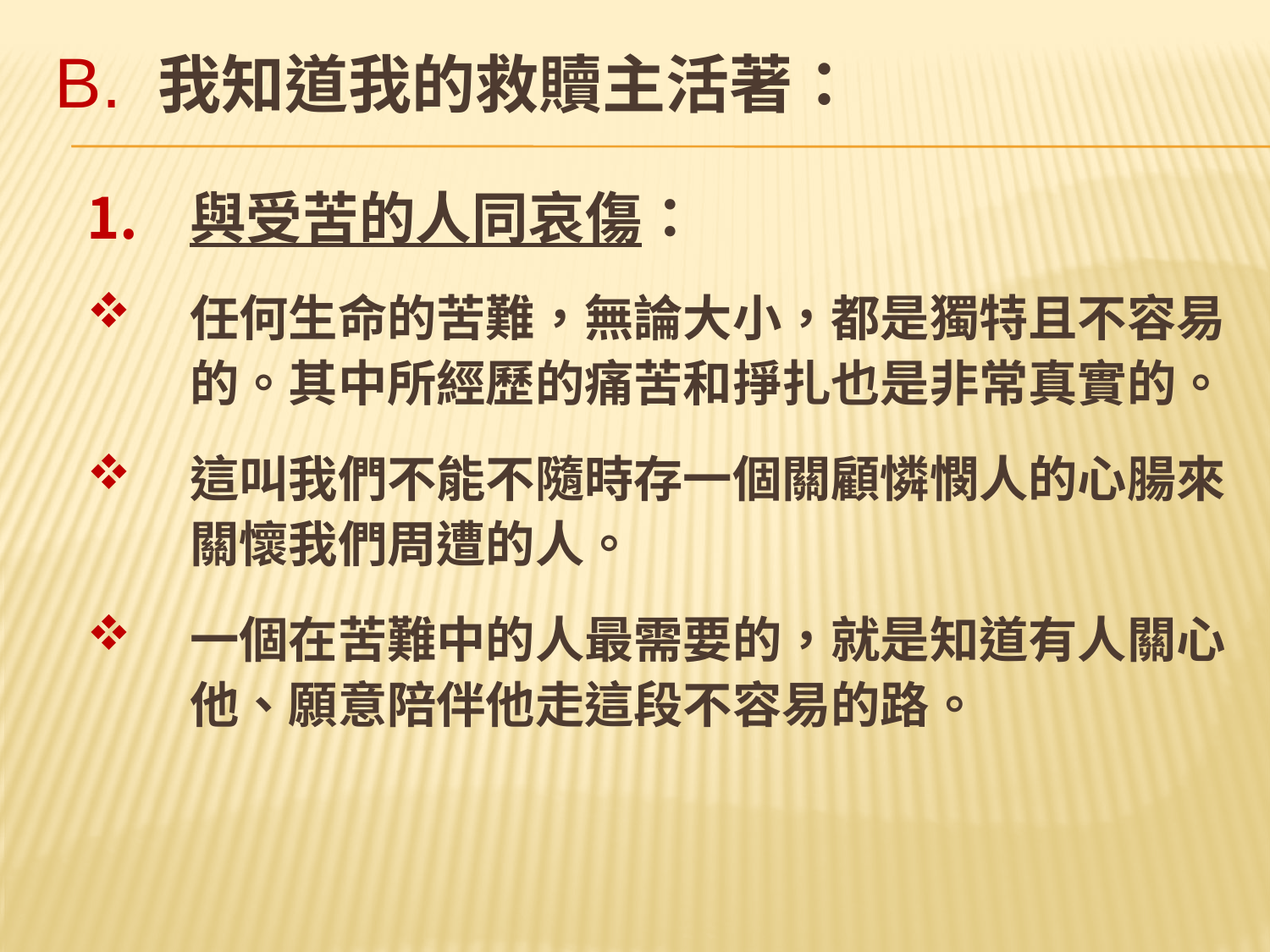

# B. 我知道我的救贖主活著：
與受苦的人同哀傷：
任何生命的苦難，無論大小，都是獨特且不容易的。其中所經歷的痛苦和掙扎也是非常真實的。
這叫我們不能不隨時存一個關顧憐憫人的心腸來關懷我們周遭的人。
一個在苦難中的人最需要的，就是知道有人關心他、願意陪伴他走這段不容易的路。